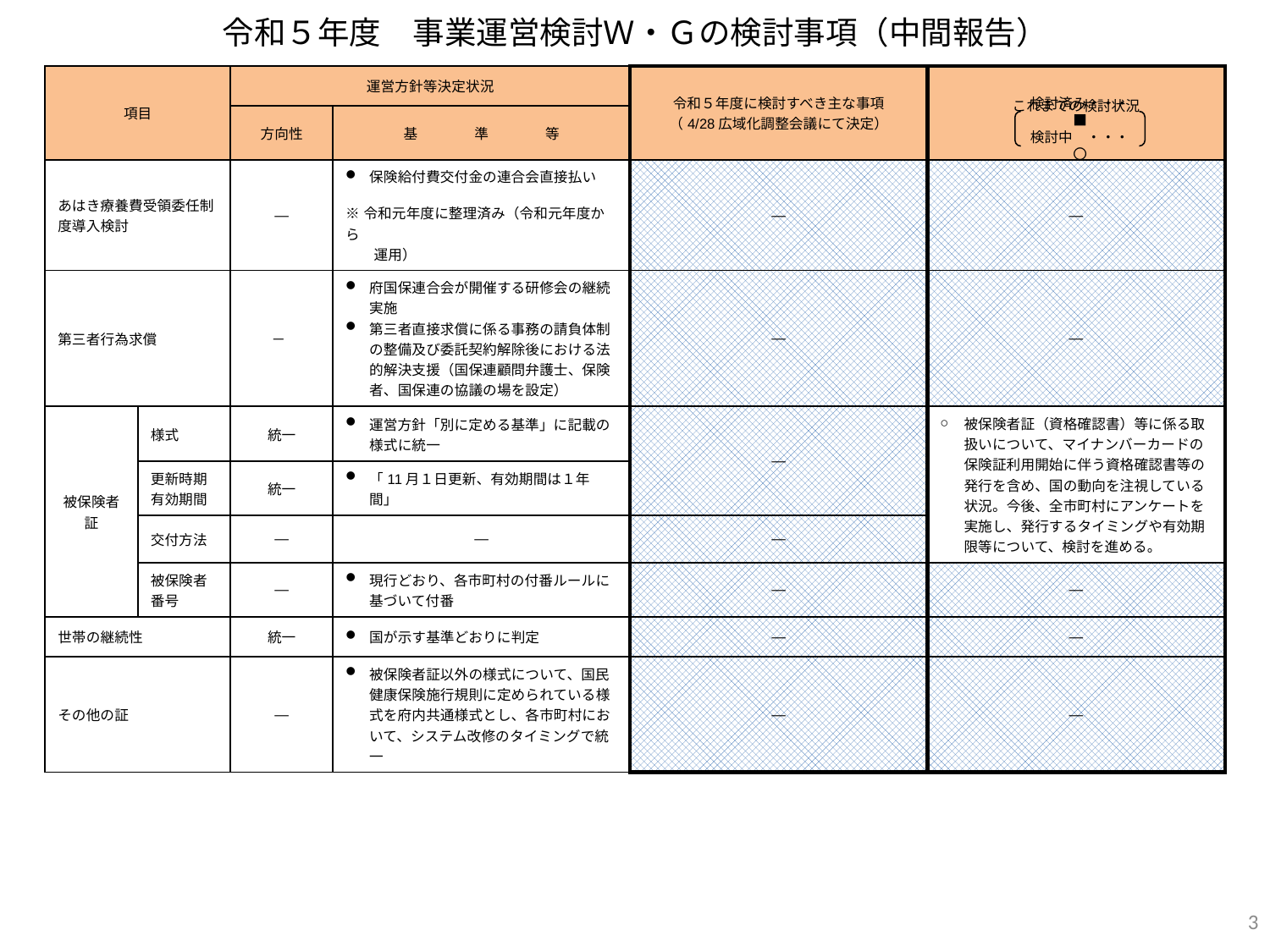

# 令和５年度　事業運営検討Ｗ・Ｇの検討事項（中間報告）
| 項目 |  | 運営方針等決定状況 |  | 令和５年度に検討すべき主な事項 （4/28広域化調整会議にて決定） | これまでの検討状況 |
| --- | --- | --- | --- | --- | --- |
|  |  | 方向性 | 基　　　　準　　　　等 |  |  |
| あはき療養費受領委任制度導入検討 |  | ― | 保険給付費交付金の連合会直接払い ※令和元年度に整理済み（令和元年度から 　　運用） | ― | ― |
| 第三者行為求償 |  | － | 府国保連合会が開催する研修会の継続実施 第三者直接求償に係る事務の請負体制の整備及び委託契約解除後における法的解決支援（国保連顧問弁護士、保険者、国保連の協議の場を設定） | ― | ― |
| 被保険者証 | 様式 | 統一 | 運営方針「別に定める基準」に記載の様式に統一 | ― | 被保険者証（資格確認書）等に係る取扱いについて、マイナンバーカードの保険証利用開始に伴う資格確認書等の発行を含め、国の動向を注視している状況。今後、全市町村にアンケートを実施し、発行するタイミングや有効期限等について、検討を進める。 |
|  | 更新時期 有効期間 | 統一 | 「11月１日更新、有効期間は１年間」 |  |  |
|  | 交付方法 | ― | ― | ― | ― |
|  | 被保険者番号 | ― | 現行どおり、各市町村の付番ルールに基づいて付番 | ― | ― |
| 世帯の継続性 |  | 統一 | 国が示す基準どおりに判定 | ― | ― |
| その他の証 |  | ― | 被保険者証以外の様式について、国民健康保険施行規則に定められている様式を府内共通様式とし、各市町村において、システム改修のタイミングで統一 | ― | ― |
検討済み・・・■
検討中　・・・〇
3